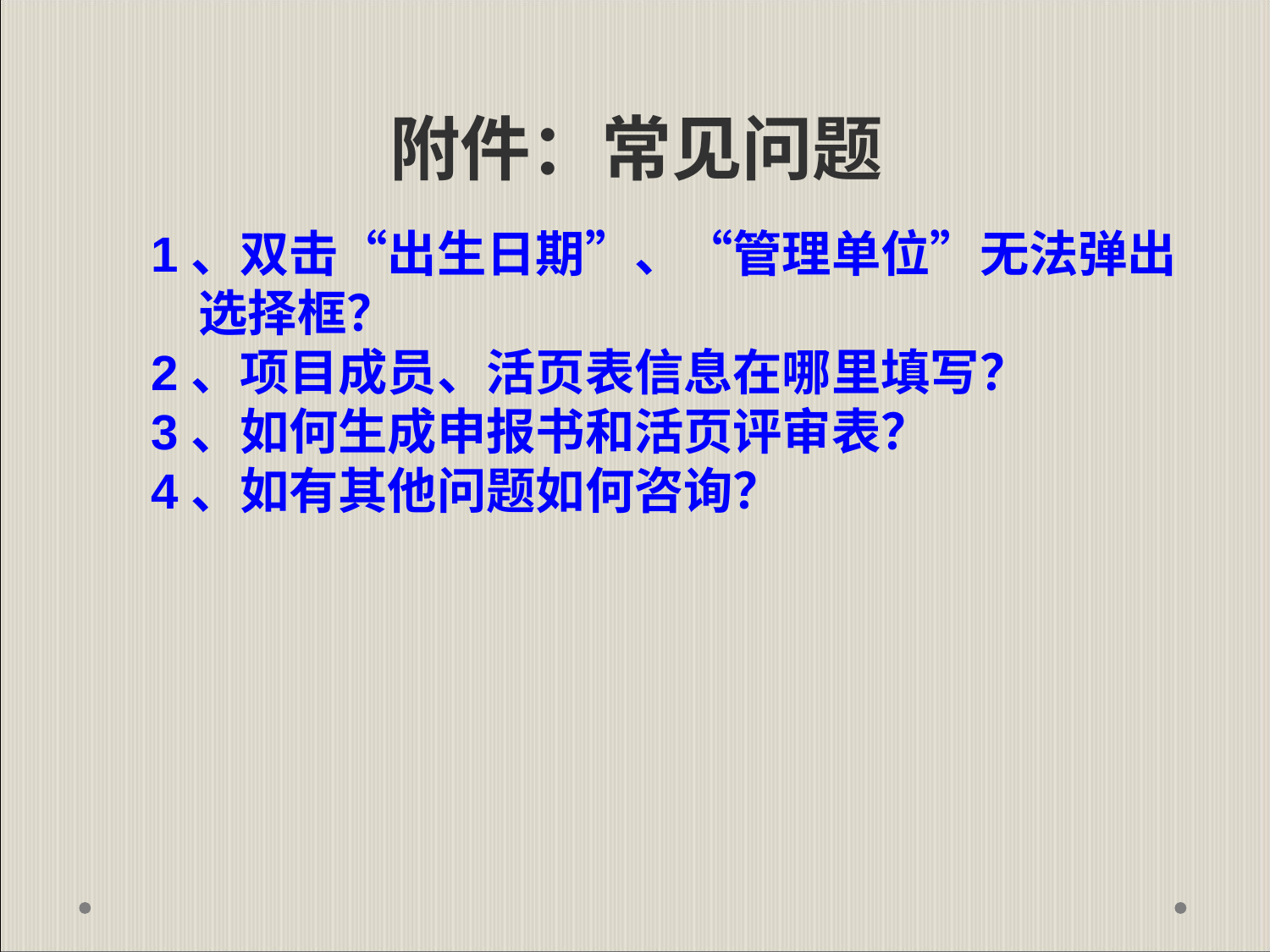

# 附件：常见问题
1、双击“出生日期”、“管理单位”无法弹出选择框？
2、项目成员、活页表信息在哪里填写？
3、如何生成申报书和活页评审表？
4、如有其他问题如何咨询？